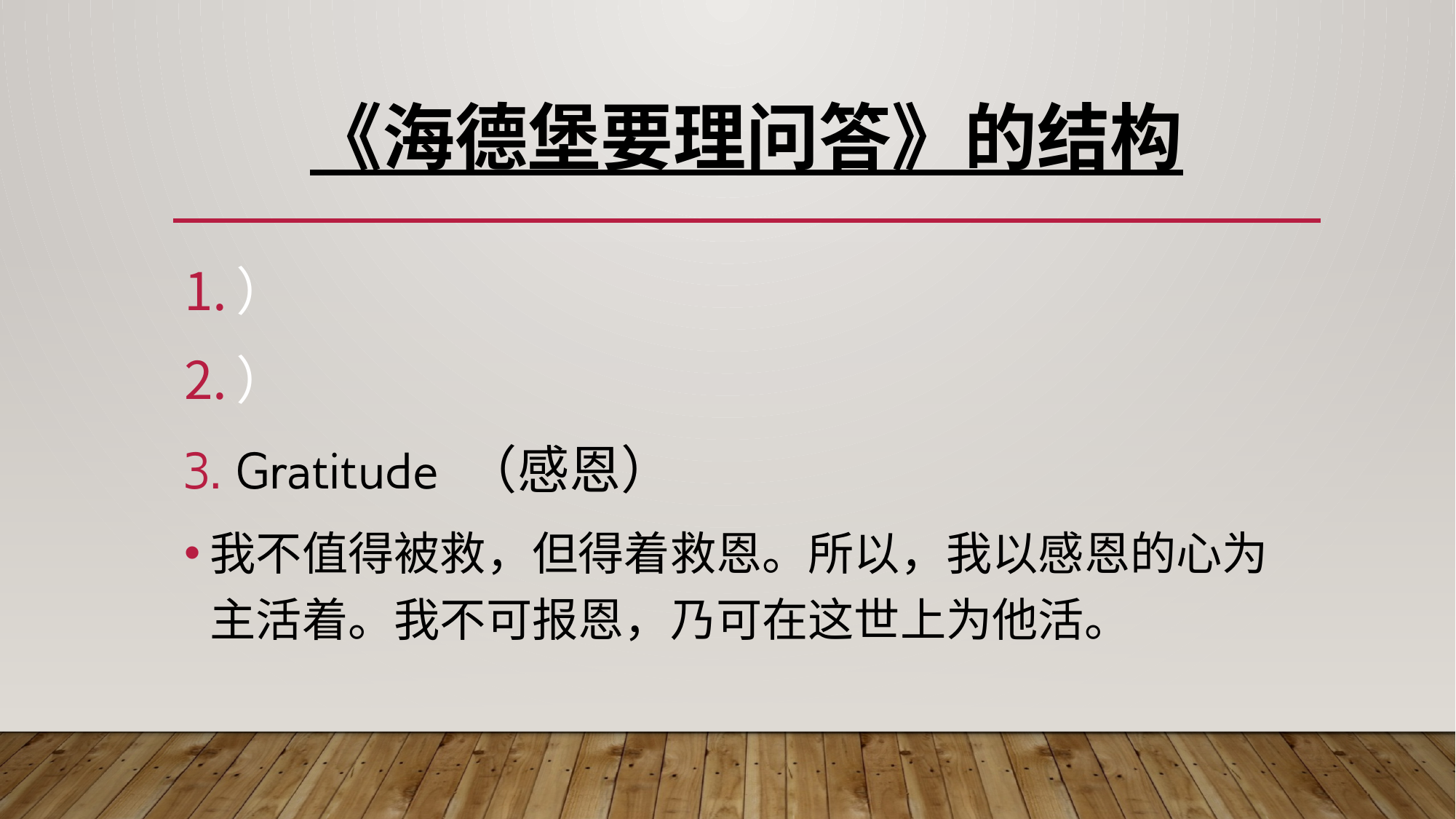

# 《海德堡要理问答》的结构
）
）
Gratitude （感恩）
我不值得被救，但得着救恩。所以，我以感恩的心为主活着。我不可报恩，乃可在这世上为他活。